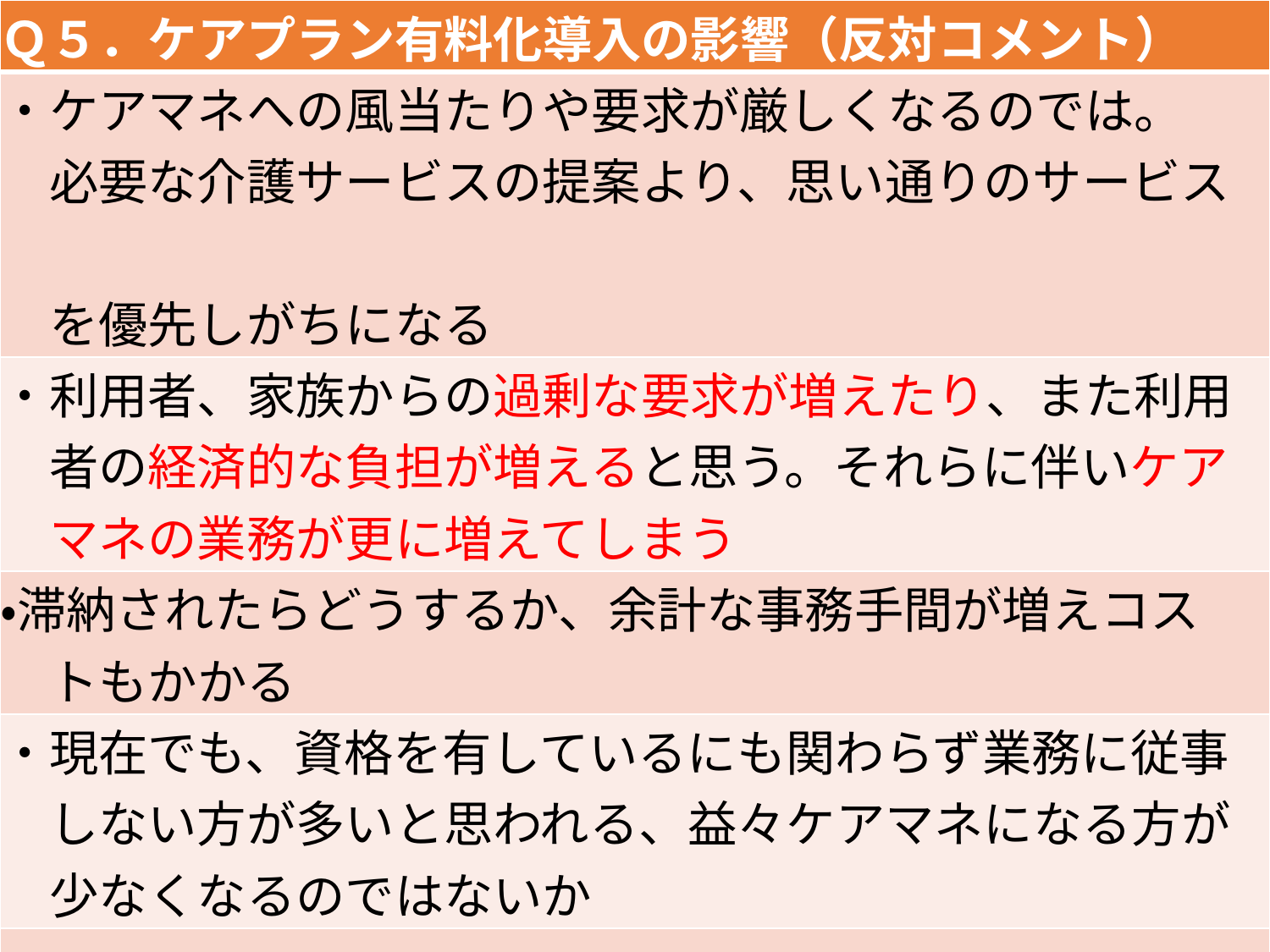

| Ｑ５．ケアプラン有料化導入の影響（反対コメント） |
| --- |
| ・ケアマネへの風当たりや要求が厳しくなるのでは。 　必要な介護サービスの提案より、思い通りのサービス　 　を優先しがちになる |
| ・利用者、家族からの過剰な要求が増えたり、また利用 　者の経済的な負担が増えると思う。それらに伴いケア 　マネの業務が更に増えてしまう |
| ・滞納されたらどうするか、余計な事務手間が増えコス 　トもかかる |
| ・現在でも、資格を有しているにも関わらず業務に従事 　しない方が多いと思われる、益々ケアマネになる方が 　少なくなるのではないか |
| ・事業所の事務負担が増える（コストや手間がかかる) |
| ・利用料の徴収など業務負担が増える |
8